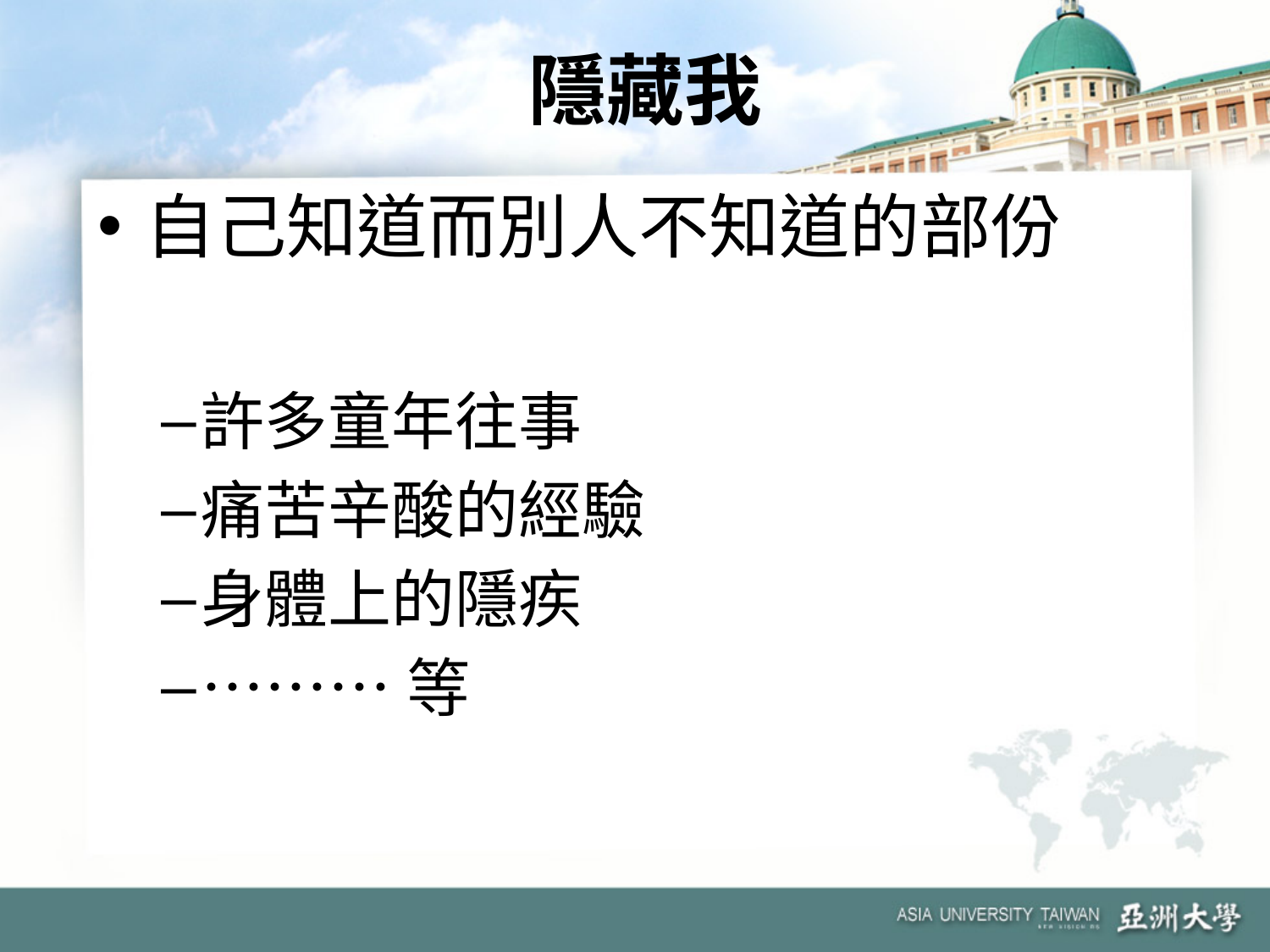

# 隱藏我
自己知道而別人不知道的部份

許多童年往事
痛苦辛酸的經驗
身體上的隱疾
………等